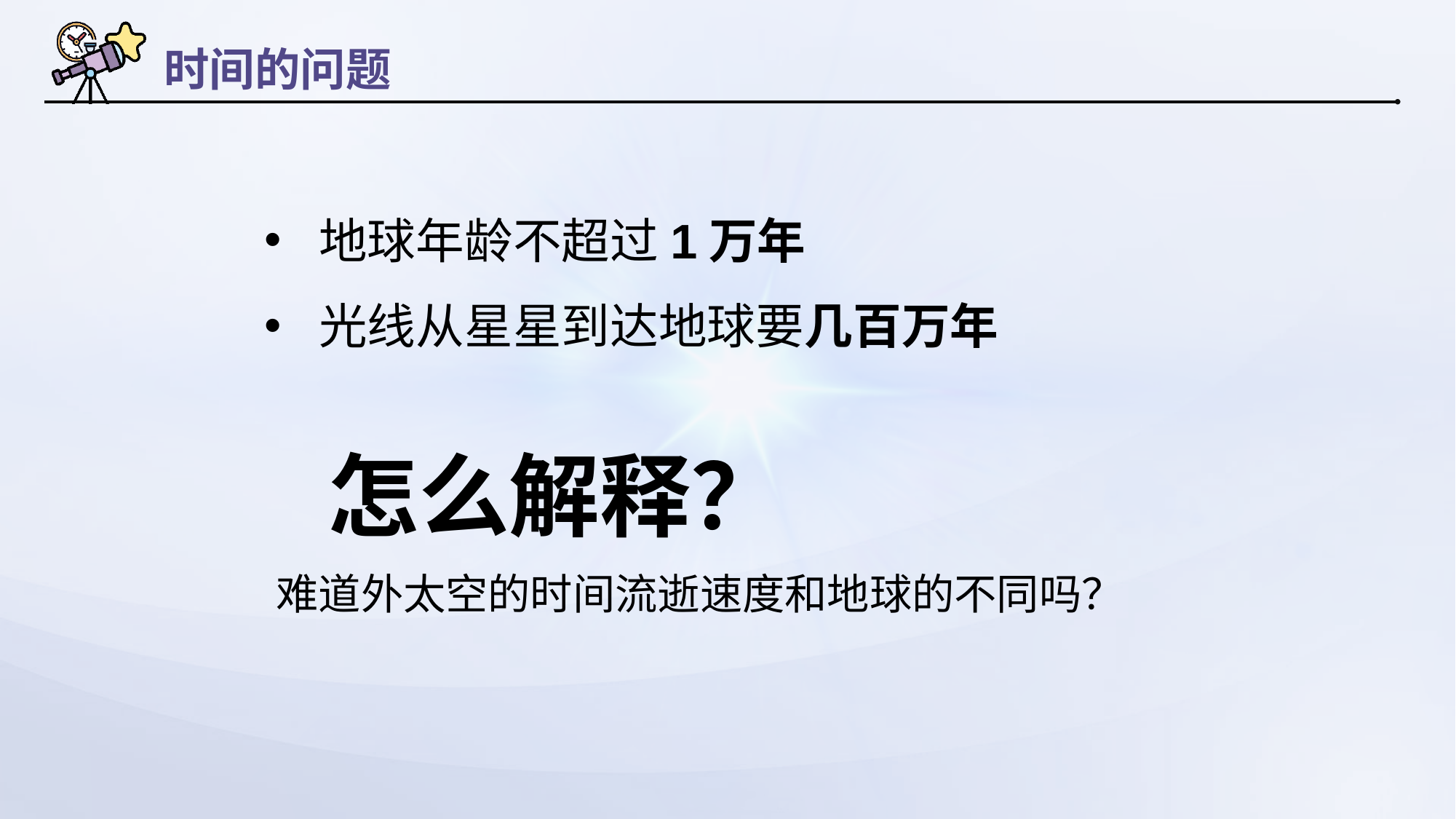

# 时间的问题
地球年龄不超过1万年
光线从星星到达地球要几百万年
  怎么解释？

难道外太空的时间流逝速度和地球的不同吗？